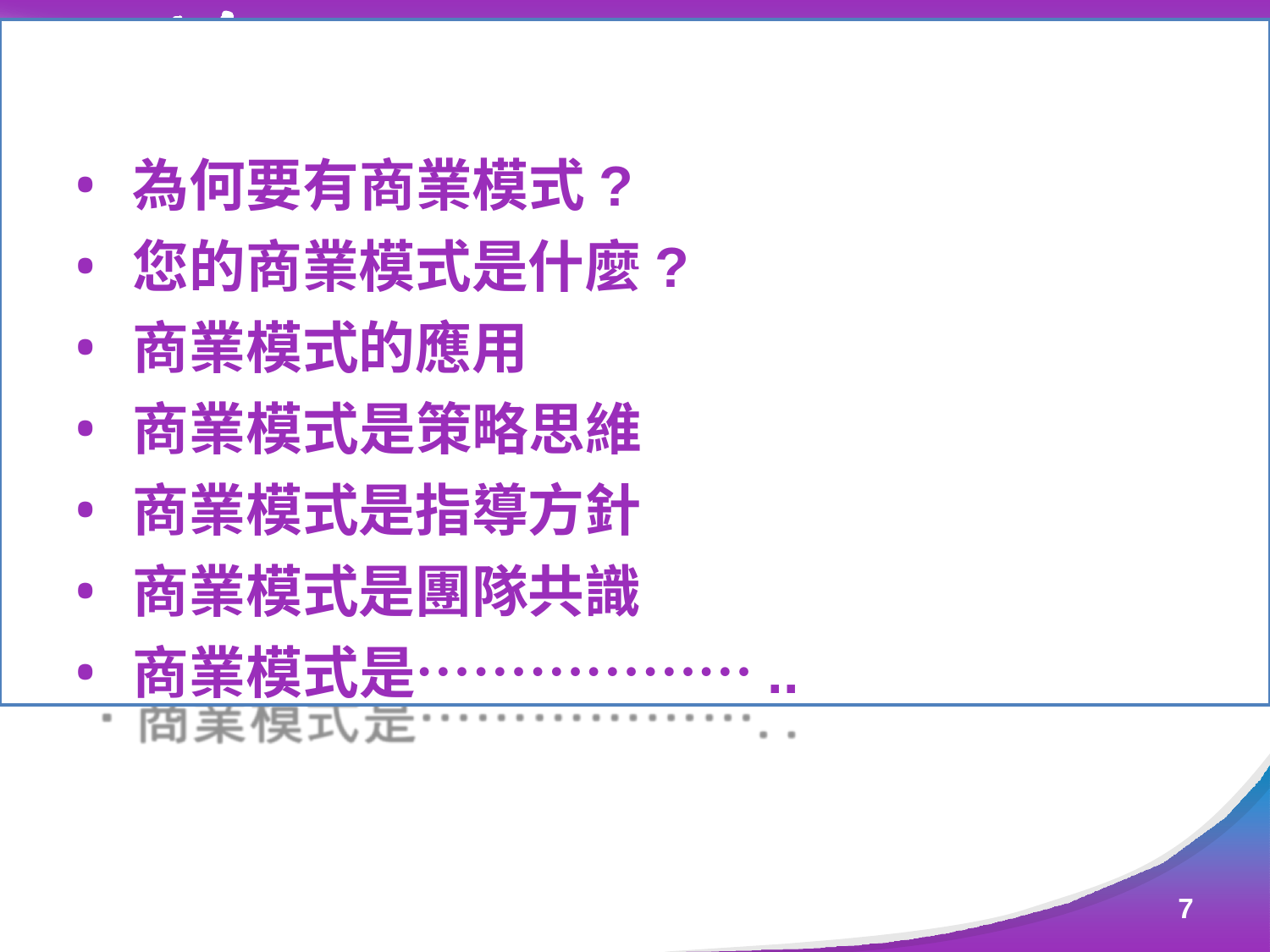

前言

為何要有商業模式?
您的商業模式是什麼?
商業模式的應用
商業模式是策略思維
商業模式是指導方針
商業模式是團隊共識
商業模式是………………..

7